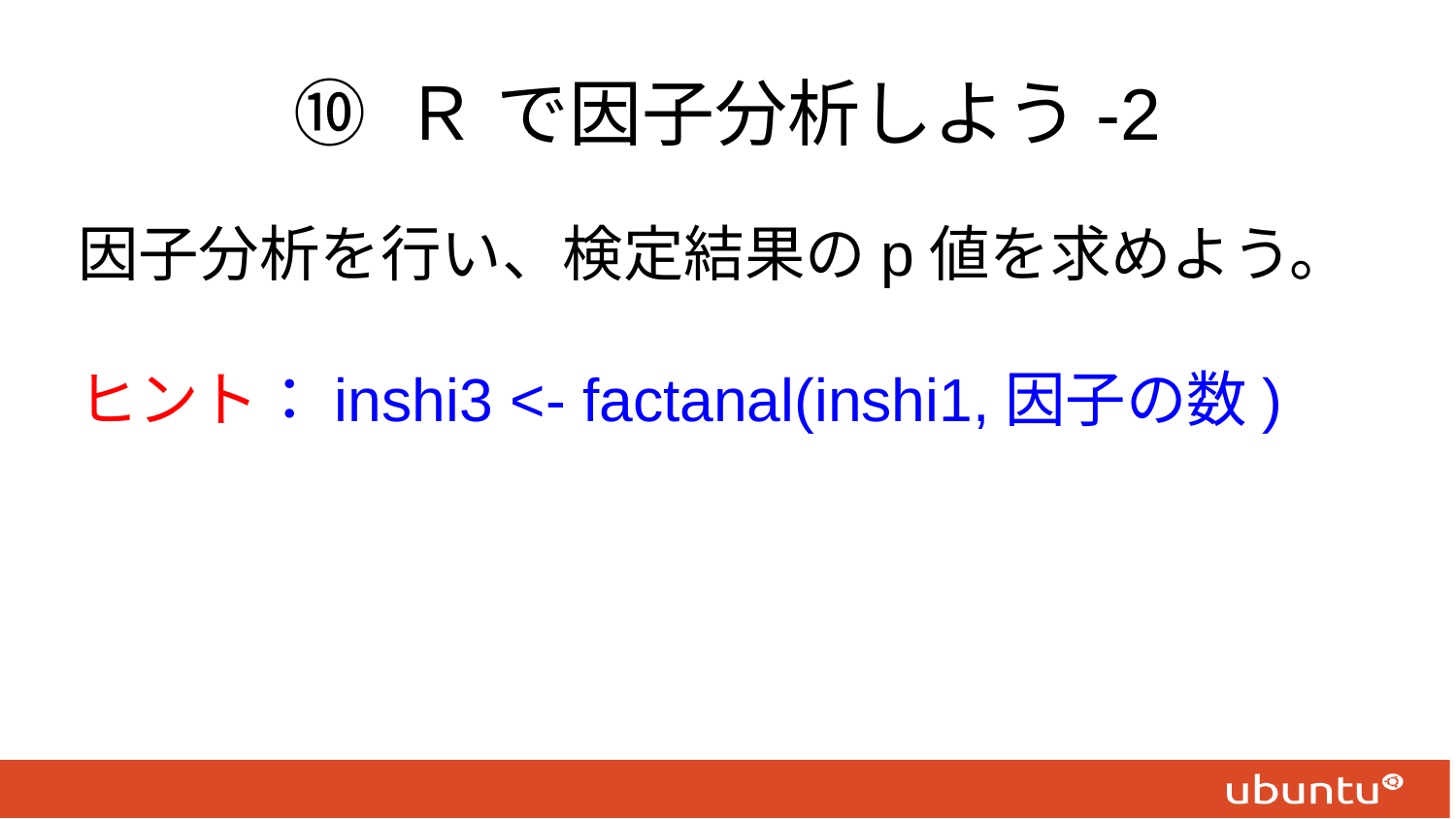

# ⑩ Ｒ で因子分析しよう-2
因子分析を行い、検定結果のp値を求めよう。

ヒント：inshi3 <- factanal(inshi1,因子の数)